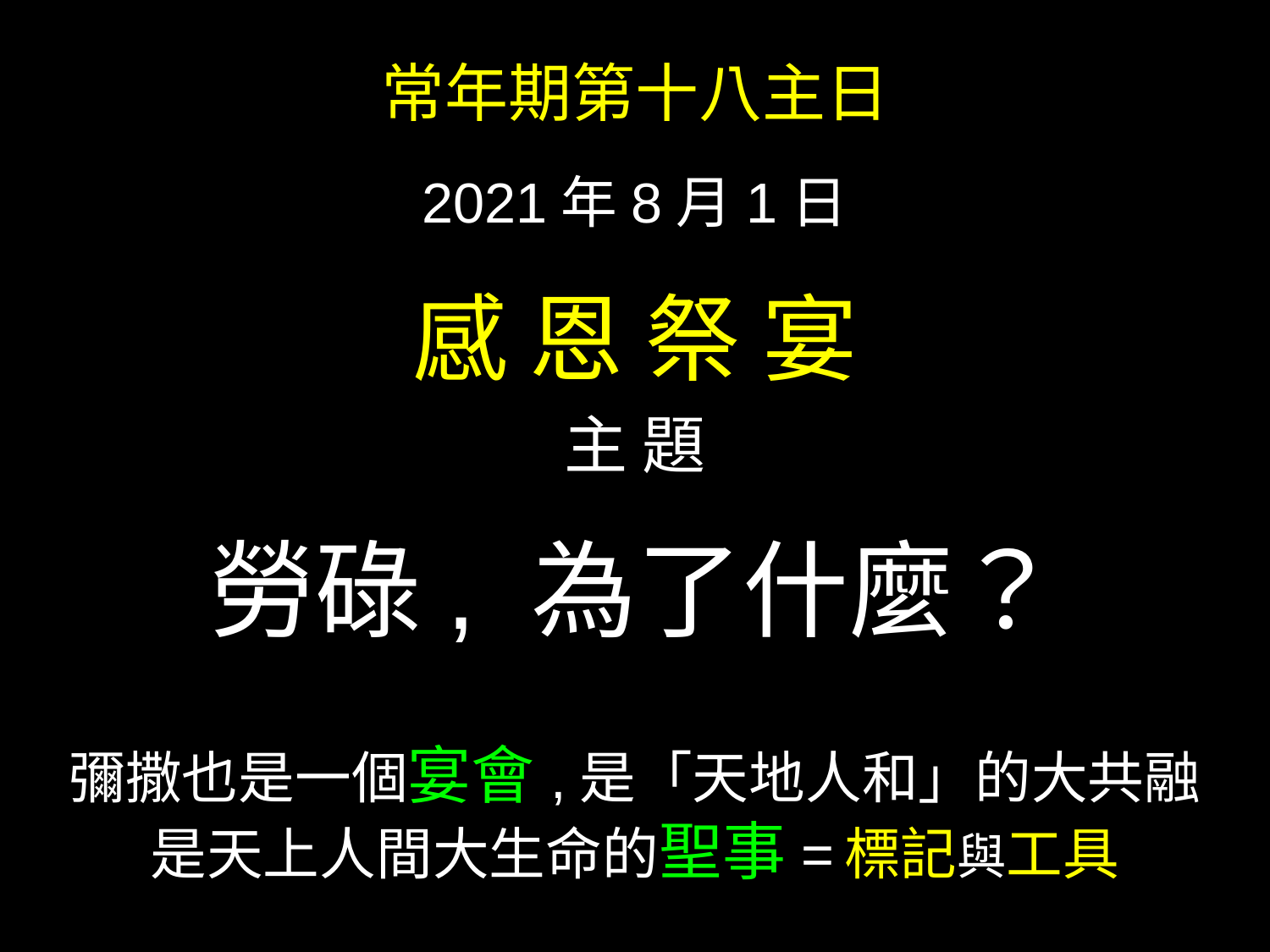

常年期第十八主日

2021年8月1日

感 恩 祭 宴

主 題
勞碌, 為了什麼？
彌撒也是一個宴會,是「天地人和」的大共融
是天上人間大生命的聖事= 標記與工具